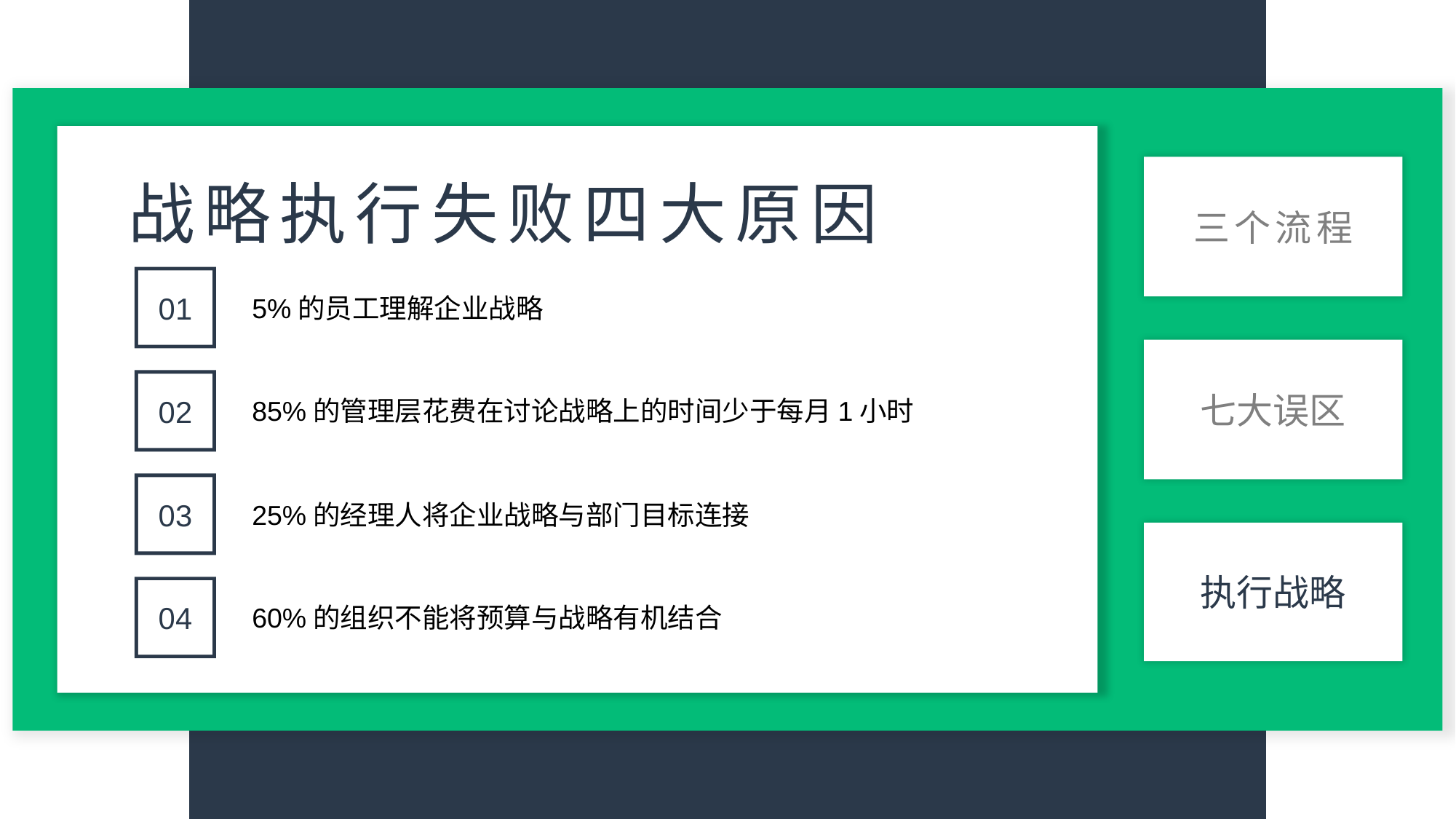

三个流程
战略执行失败四大原因

01
5%的员工理解企业战略
七大误区

02
85%的管理层花费在讨论战略上的时间少于每月1小时

03
25%的经理人将企业战略与部门目标连接
执行战略

04
60%的组织不能将预算与战略有机结合